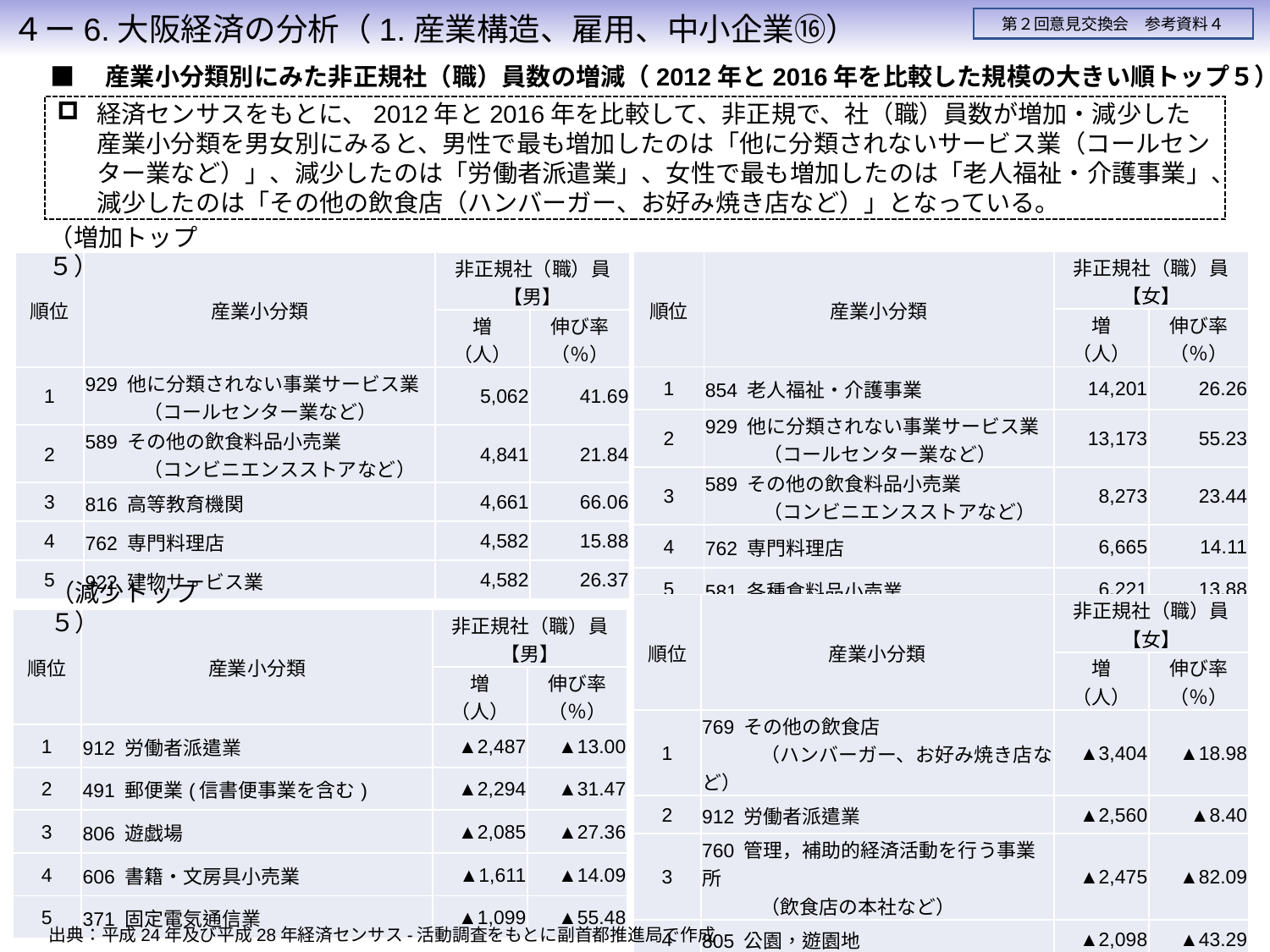

４ー6.大阪経済の分析（1.産業構造、雇用、中小企業⑯）
第２回意見交換会　参考資料４
■　産業小分類別にみた非正規社（職）員数の増減（2012年と2016年を比較した規模の大きい順トップ５）
経済センサスをもとに、2012年と2016年を比較して、非正規で、社（職）員数が増加・減少した産業小分類を男女別にみると、男性で最も増加したのは「他に分類されないサービス業（コールセンター業など）」、減少したのは「労働者派遣業」、女性で最も増加したのは「老人福祉・介護事業」、減少したのは「その他の飲食店（ハンバーガー、お好み焼き店など）」となっている。
（増加トップ５）
| 順位 | 産業小分類 | 非正規社（職）員 【女】 |  |
| --- | --- | --- | --- |
|  |  | 増 （人） | 伸び率（％） |
| 1 | 854 老人福祉・介護事業 | 14,201 | 26.26 |
| 2 | 929 他に分類されない事業サービス業 　　　（コールセンター業など） | 13,173 | 55.23 |
| 3 | 589 その他の飲食料品小売業 　　　（コンビニエンスストアなど） | 8,273 | 23.44 |
| 4 | 762 専門料理店 | 6,665 | 14.11 |
| 5 | 581 各種食料品小売業 | 6,221 | 13.88 |
| 順位 | 産業小分類 | 非正規社（職）員【男】 |  |
| --- | --- | --- | --- |
|  |  | 増 （人） | 伸び率（％） |
| 1 | 929 他に分類されない事業サービス業 　　　（コールセンター業など） | 5,062 | 41.69 |
| 2 | 589 その他の飲食料品小売業 　　　（コンビニエンスストアなど） | 4,841 | 21.84 |
| 3 | 816 高等教育機関 | 4,661 | 66.06 |
| 4 | 762 専門料理店 | 4,582 | 15.88 |
| 5 | 922 建物サービス業 | 4,582 | 26.37 |
（減少トップ５）
| 順位 | 産業小分類 | 非正規社（職）員 【女】 |  |
| --- | --- | --- | --- |
|  |  | 増 （人） | 伸び率（％） |
| 1 | 769 その他の飲食店 　　　（ハンバーガー、お好み焼き店など） | ▲3,404 | ▲18.98 |
| 2 | 912 労働者派遣業 | ▲2,560 | ▲8.40 |
| 3 | 760 管理，補助的経済活動を行う事業所 　　　（飲食店の本社など） | ▲2,475 | ▲82.09 |
| 4 | 805 公園，遊園地 | ▲2,098 | ▲43.29 |
| 5 | 491 郵便業(信書便事業を含む) | ▲2,017 | ▲46.25 |
| 順位 | 産業小分類 | 非正規社（職）員【男】 |  |
| --- | --- | --- | --- |
|  |  | 増 （人） | 伸び率（％） |
| 1 | 912 労働者派遣業 | ▲2,487 | ▲13.00 |
| 2 | 491 郵便業(信書便事業を含む) | ▲2,294 | ▲31.47 |
| 3 | 806 遊戯場 | ▲2,085 | ▲27.36 |
| 4 | 606 書籍・文房具小売業 | ▲1,611 | ▲14.09 |
| 5 | 371 固定電気通信業 | ▲1,099 | ▲55.48 |
出典：平成24年及び平成28年経済センサス-活動調査をもとに副首都推進局で作成